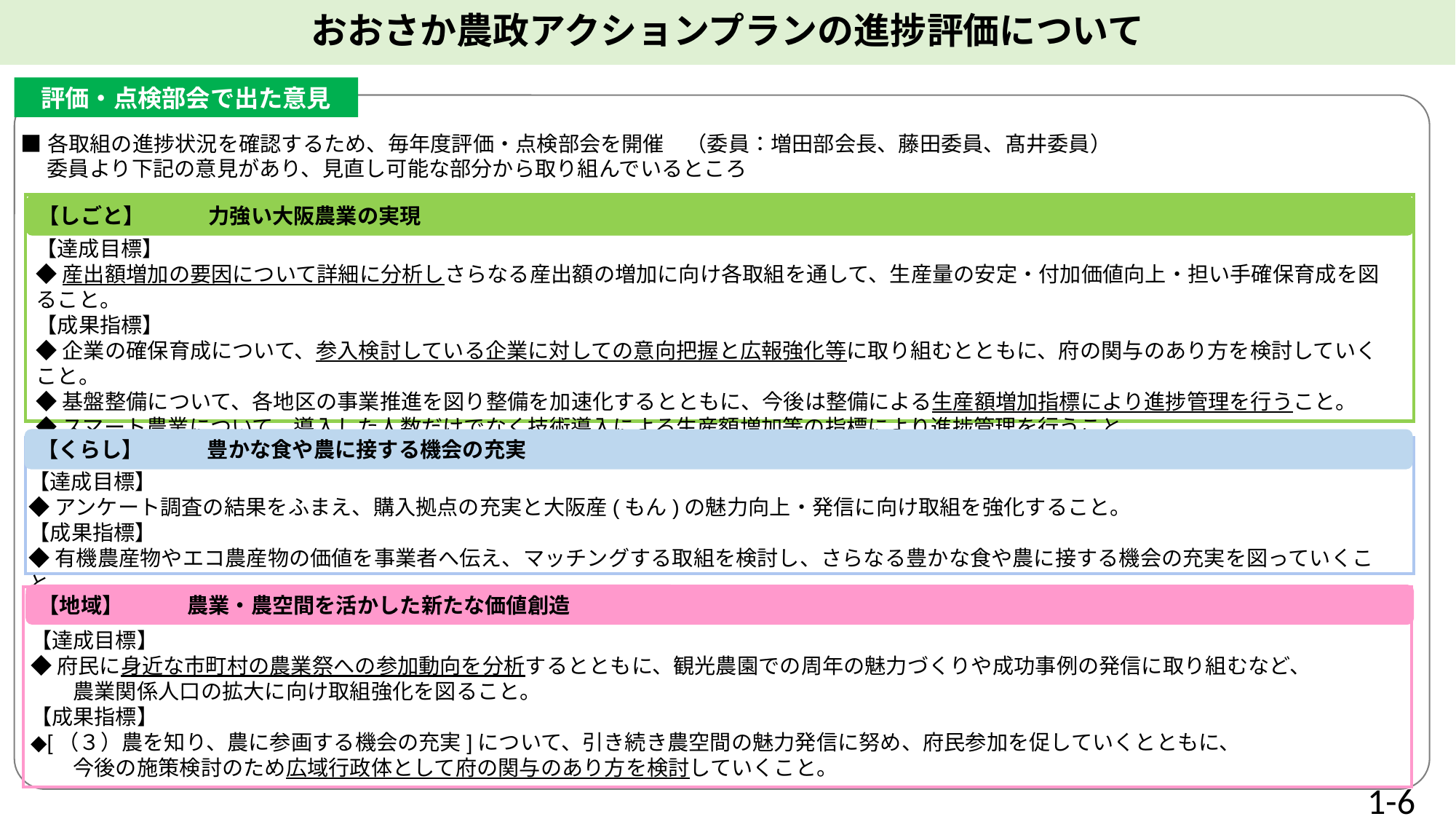

おおさか農政アクションプランの進捗評価について
評価・点検部会で出た意見

■各取組の進捗状況を確認するため、毎年度評価・点検部会を開催　（委員：増田部会長、藤田委員、髙井委員）
　 委員より下記の意見があり、見直し可能な部分から取り組んでいるところ

【しごと】　　　力強い大阪農業の実現
【達成目標】
◆産出額増加の要因について詳細に分析しさらなる産出額の増加に向け各取組を通して、生産量の安定・付加価値向上・担い手確保育成を図ること。
【成果指標】
◆企業の確保育成について、参入検討している企業に対しての意向把握と広報強化等に取り組むとともに、府の関与のあり方を検討していくこと。
◆基盤整備について、各地区の事業推進を図り整備を加速化するとともに、今後は整備による生産額増加指標により進捗管理を行うこと。
◆スマート農業について、導入した人数だけでなく技術導入による生産額増加等の指標により進捗管理を行うこと。
◆達成項目についても各取組によりどれだけ生産額が増加しているかを要因分析し、課題解決を図っていくこと。
【くらし】　　　豊かな食や農に接する機会の充実

【達成目標】
◆アンケート調査の結果をふまえ、購入拠点の充実と大阪産(もん)の魅力向上・発信に向け取組を強化すること。
【成果指標】
◆有機農産物やエコ農産物の価値を事業者へ伝え、マッチングする取組を検討し、さらなる豊かな食や農に接する機会の充実を図っていくこと。
【地域】　　　農業・農空間を活かした新たな価値創造

【達成目標】
◆府民に身近な市町村の農業祭への参加動向を分析するとともに、観光農園での周年の魅力づくりや成功事例の発信に取り組むなど、
　　農業関係人口の拡大に向け取組強化を図ること。
【成果指標】
◆[（３）農を知り、農に参画する機会の充実]について、引き続き農空間の魅力発信に努め、府民参加を促していくとともに、
　　今後の施策検討のため広域行政体として府の関与のあり方を検討していくこと。
1-6